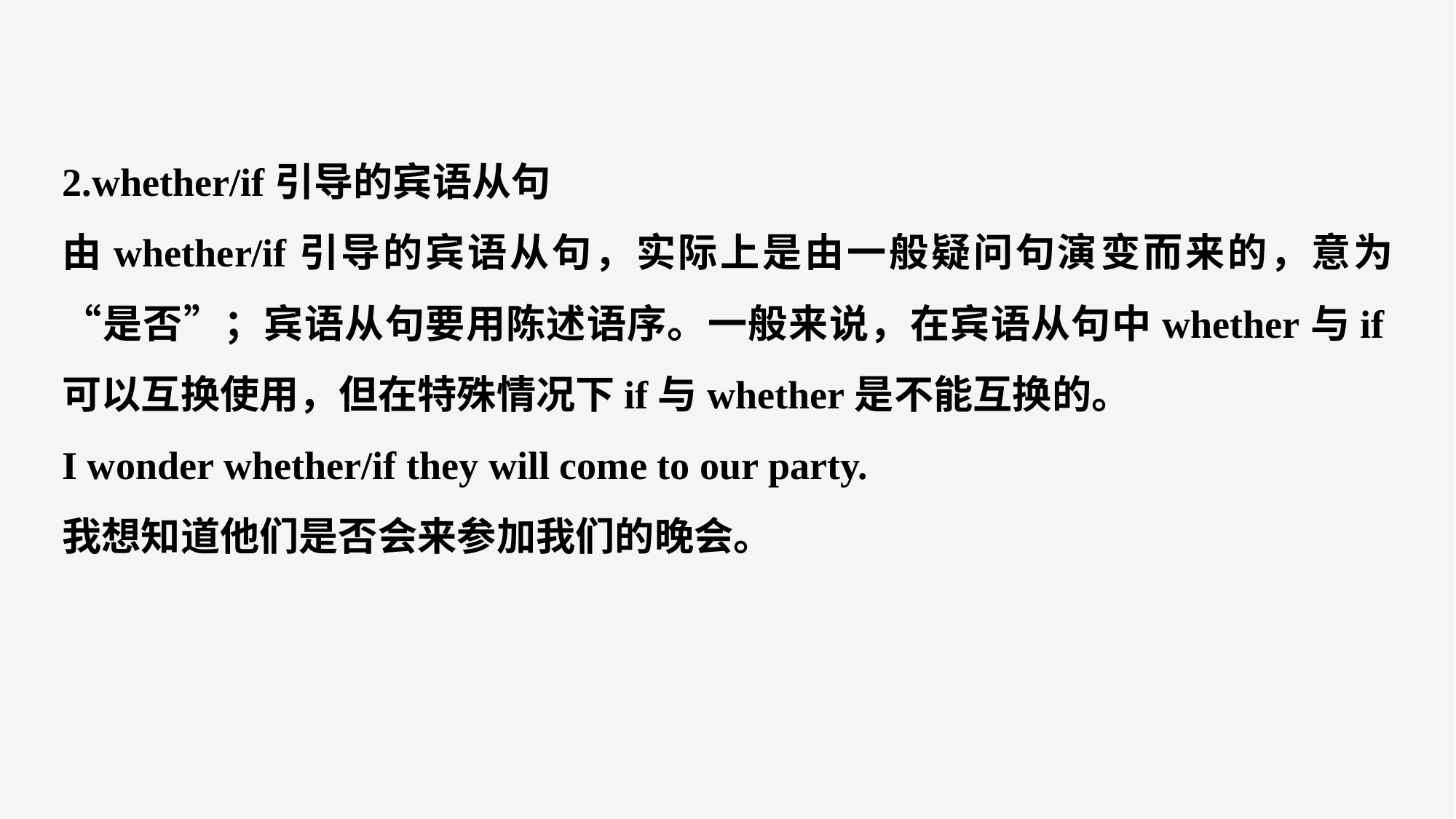

2.whether/if引导的宾语从句
由whether/if引导的宾语从句，实际上是由一般疑问句演变而来的，意为“是否”；宾语从句要用陈述语序。一般来说，在宾语从句中whether与if可以互换使用，但在特殊情况下if与whether是不能互换的。
I wonder whether/if they will come to our party.
我想知道他们是否会来参加我们的晚会。